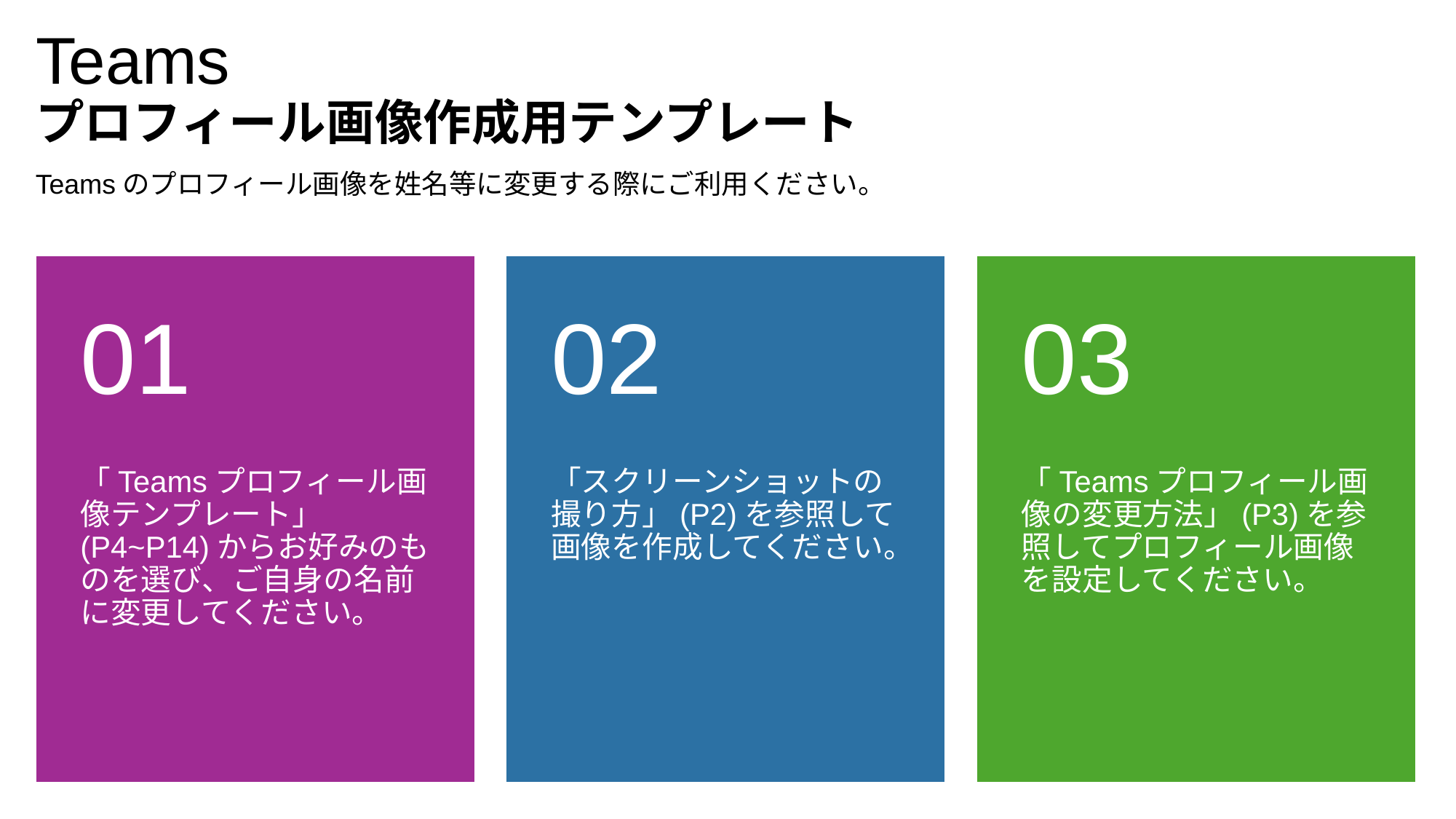

# Teams プロフィール画像作成用テンプレート
Teamsのプロフィール画像を姓名等に変更する際にご利用ください。
「Teamsプロフィール画像テンプレート」(P4~P14)からお好みのものを選び、ご自身の名前に変更してください。
01
「スクリーンショットの撮り方」(P2)を参照して画像を作成してください。
02
「Teamsプロフィール画像の変更方法」(P3)を参照してプロフィール画像を設定してください。
03